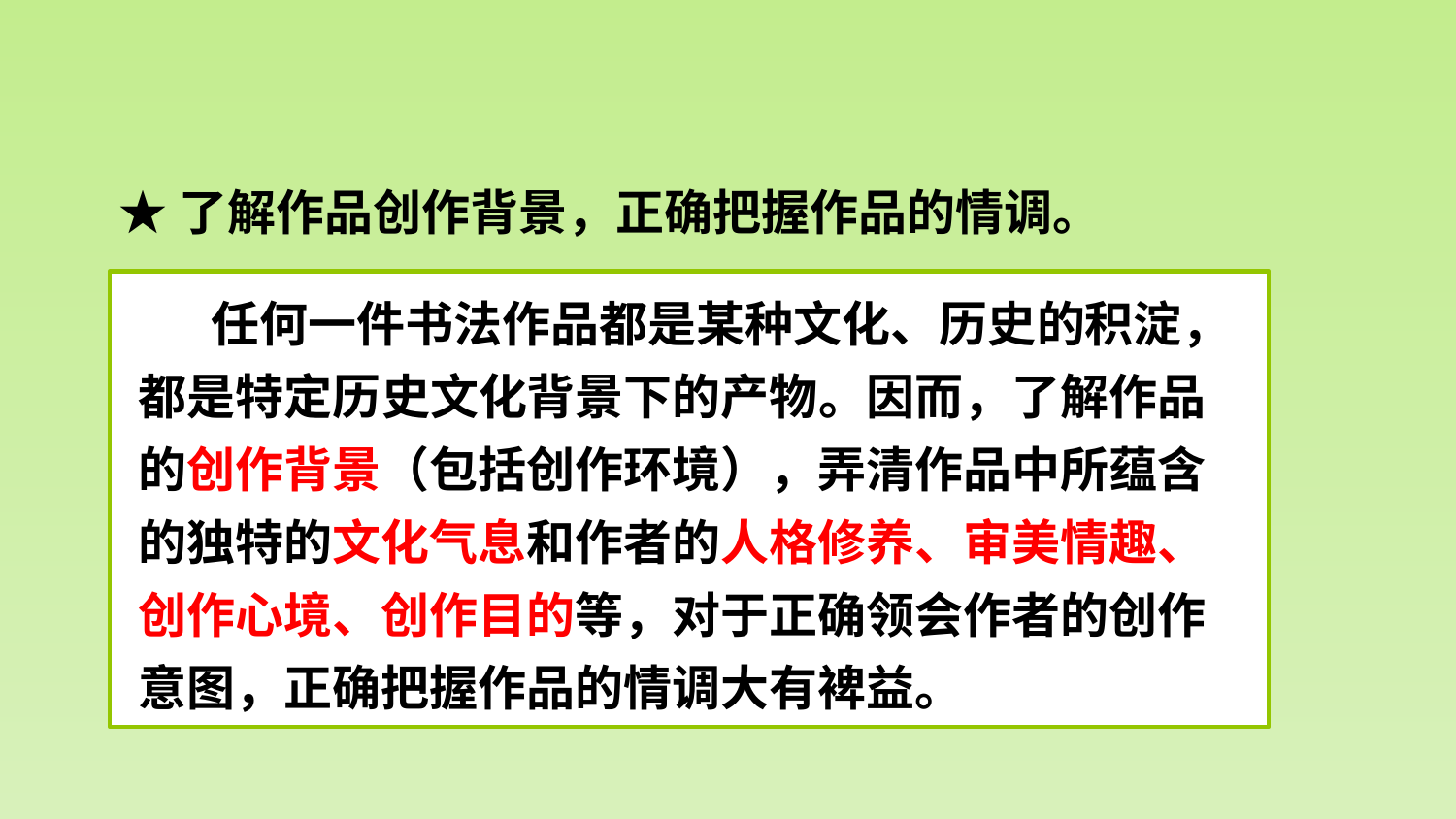

★了解作品创作背景，正确把握作品的情调。

任何一件书法作品都是某种文化、历史的积淀，都是特定历史文化背景下的产物。因而，了解作品的创作背景（包括创作环境），弄清作品中所蕴含的独特的文化气息和作者的人格修养、审美情趣、创作心境、创作目的等，对于正确领会作者的创作意图，正确把握作品的情调大有裨益。